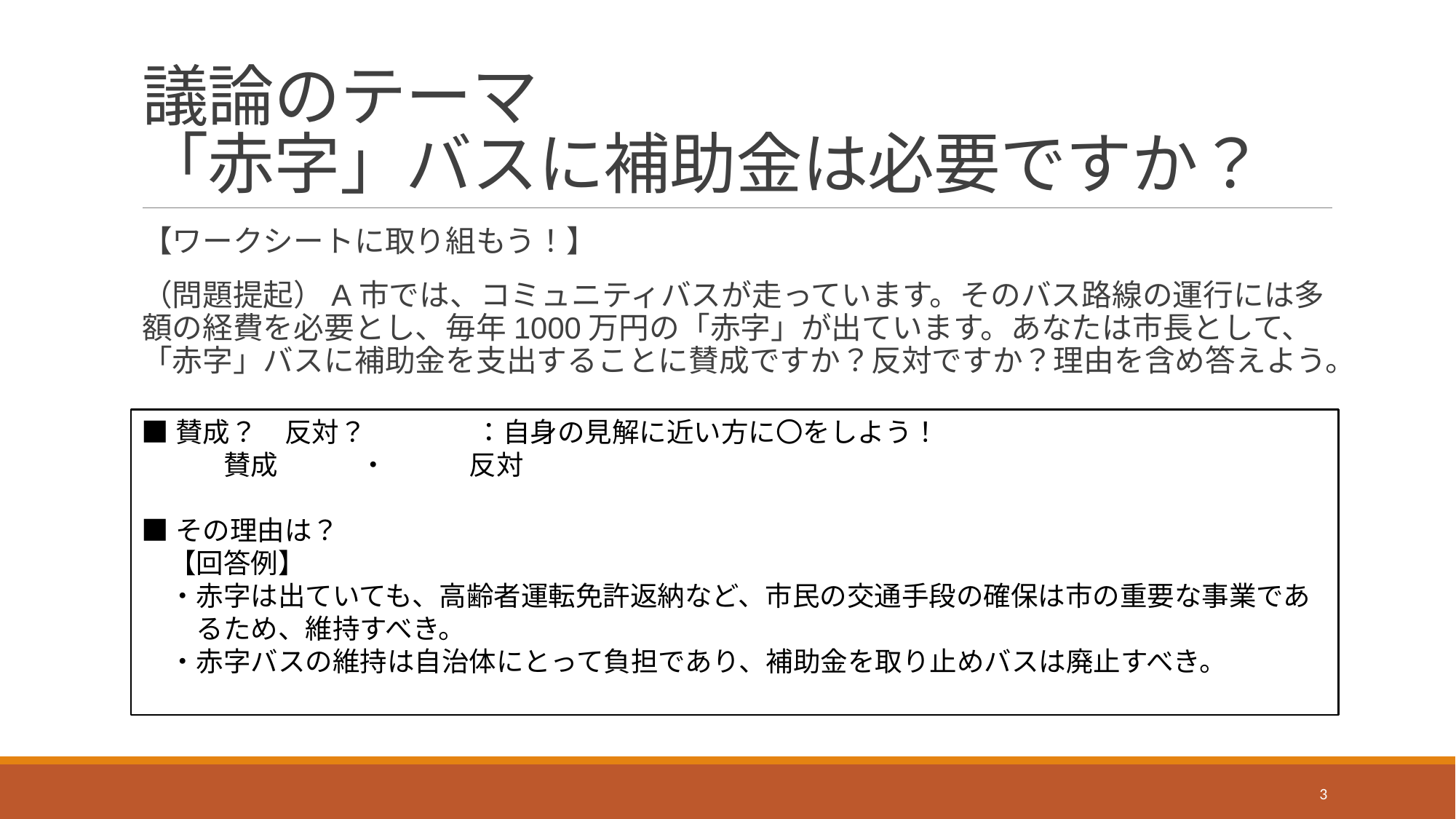

# 議論のテーマ 「赤字」バスに補助金は必要ですか？
【ワークシートに取り組もう！】
（問題提起）A市では、コミュニティバスが走っています。そのバス路線の運行には多額の経費を必要とし、毎年1000万円の「赤字」が出ています。あなたは市長として、「赤字」バスに補助金を支出することに賛成ですか？反対ですか？理由を含め答えよう。

■賛成？　反対？　　　　：自身の見解に近い方に〇をしよう！
　　　賛成　　　・　　　反対

■その理由は？
　【回答例】
　・赤字は出ていても、高齢者運転免許返納など、市民の交通手段の確保は市の重要な事業であ
　　るため、維持すべき。
　・赤字バスの維持は自治体にとって負担であり、補助金を取り止めバスは廃止すべき。

3